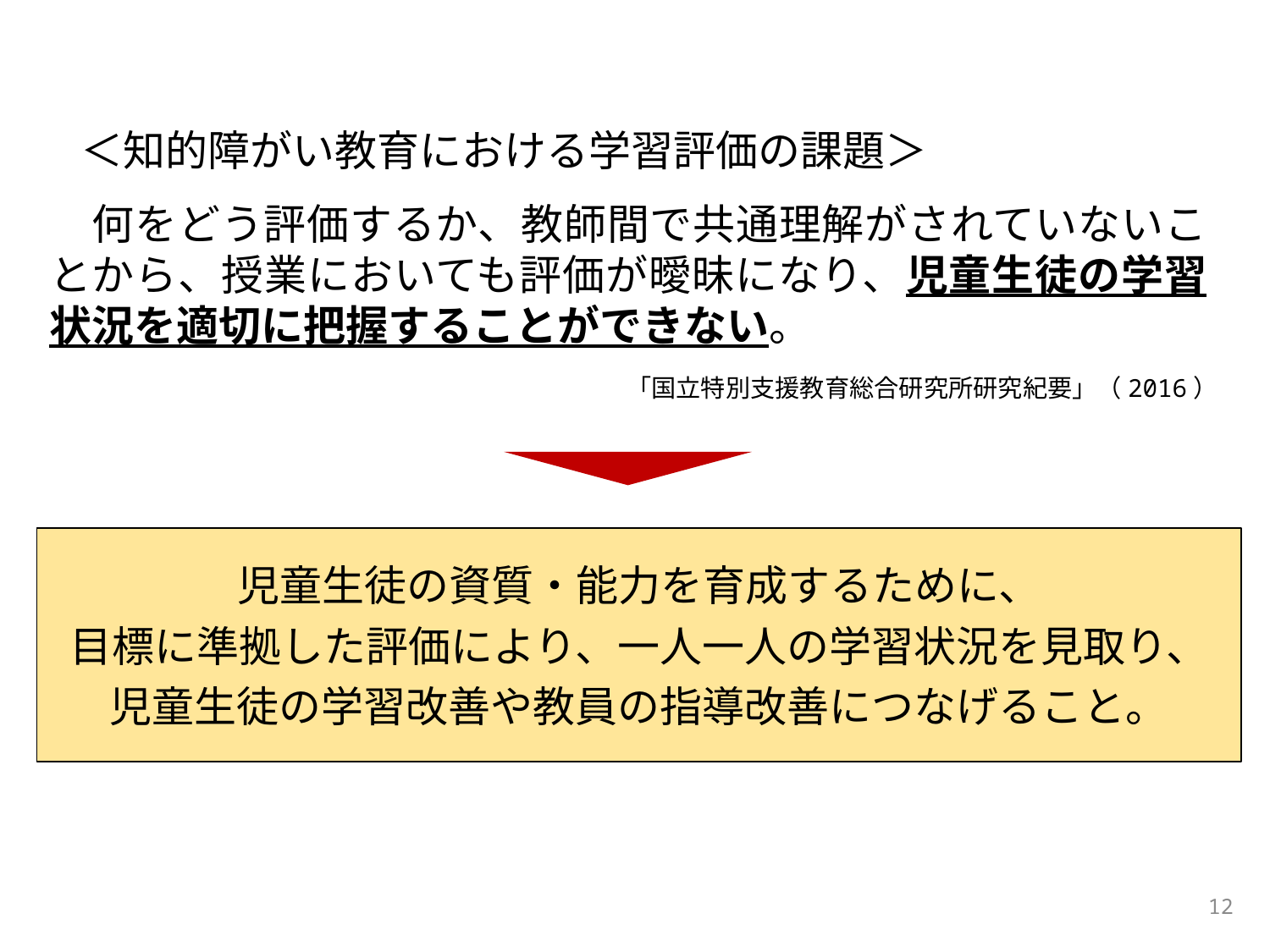

＜知的障がい教育における学習評価の課題＞

　何をどう評価するか、教師間で共通理解がされていないことから、授業においても評価が曖昧になり、児童生徒の学習状況を適切に把握することができない。
「国立特別支援教育総合研究所研究紀要」（2016）

児童生徒の資質・能力を育成するために、
目標に準拠した評価により、一人一人の学習状況を見取り、
児童生徒の学習改善や教員の指導改善につなげること。
12